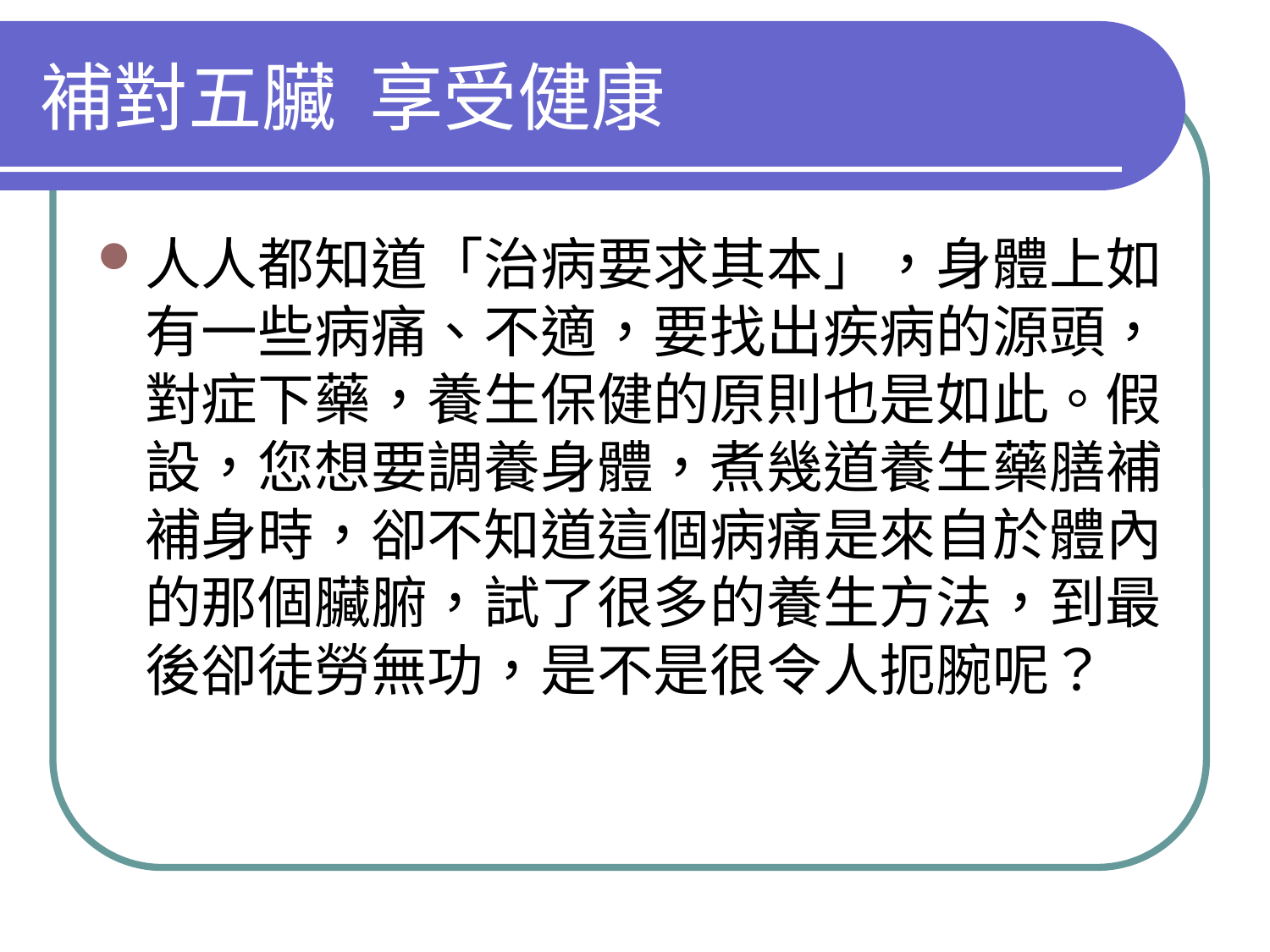

# 補對五臟  享受健康
人人都知道「治病要求其本」，身體上如有一些病痛、不適，要找出疾病的源頭，對症下藥，養生保健的原則也是如此。假設，您想要調養身體，煮幾道養生藥膳補補身時，卻不知道這個病痛是來自於體內的那個臟腑，試了很多的養生方法，到最後卻徒勞無功，是不是很令人扼腕呢？